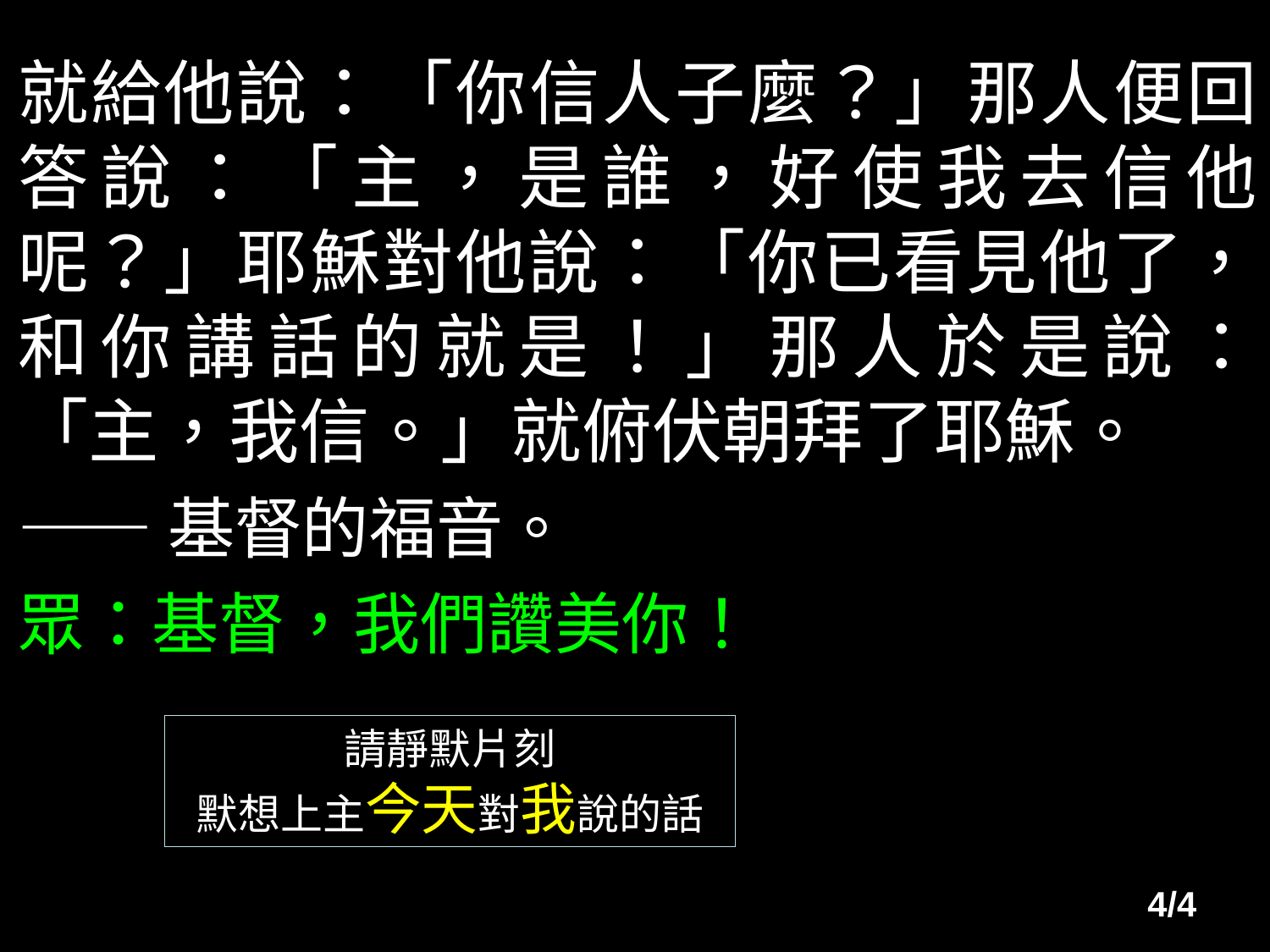

就給他說：「你信人子麼？」那人便回答說：「主，是誰，好使我去信他呢？」耶穌對他說：「你已看見他了，和你講話的就是！」那人於是說：「主，我信。」就俯伏朝拜了耶穌。
——基督的福音。
眾：基督，我們讚美你！

請靜默片刻
默想上主今天對我說的話
4/4